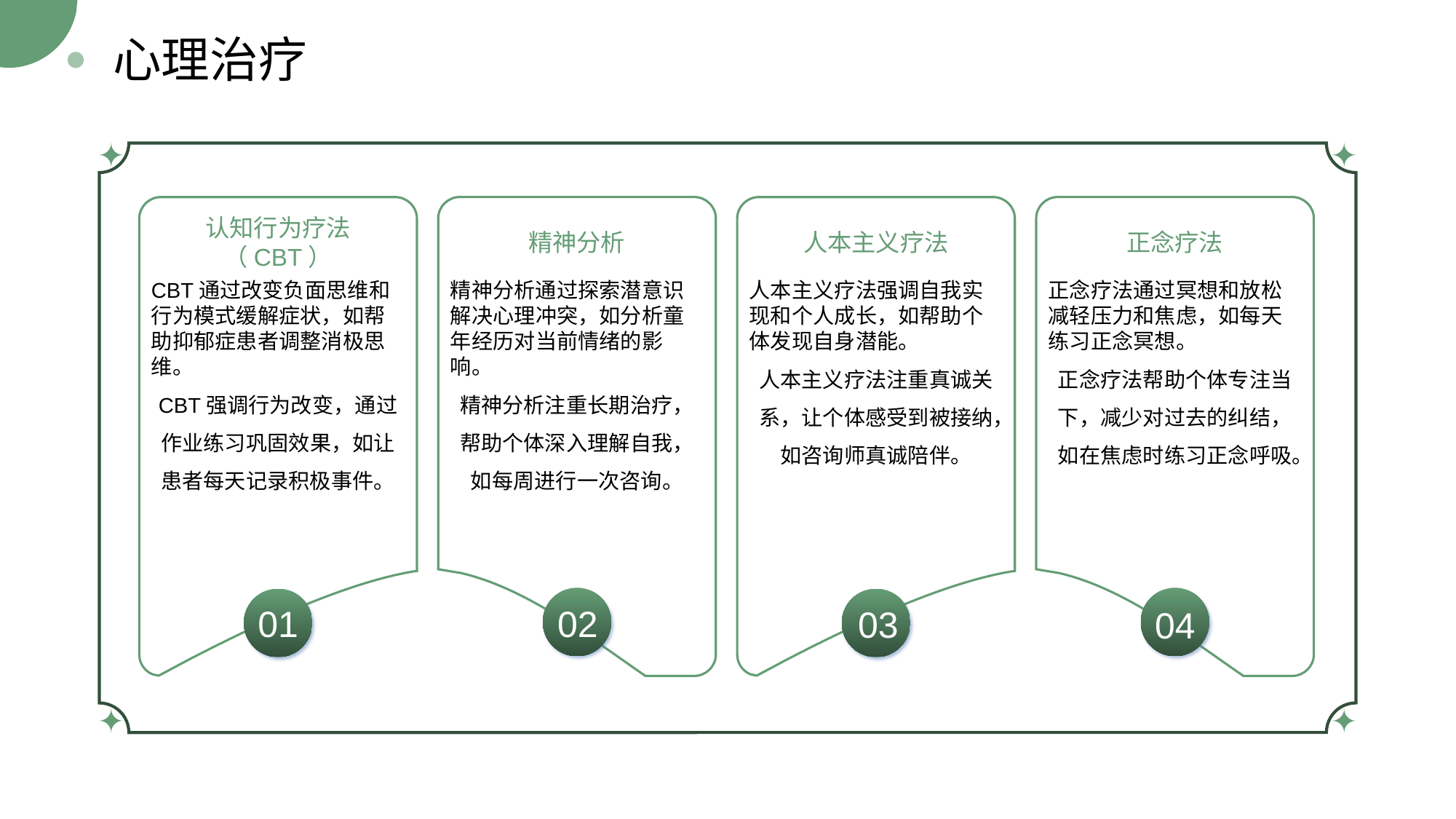

心理治疗

认知行为疗法（CBT）
精神分析
人本主义疗法
正念疗法
CBT通过改变负面思维和行为模式缓解症状，如帮助抑郁症患者调整消极思维。
CBT强调行为改变，通过作业练习巩固效果，如让患者每天记录积极事件。
精神分析通过探索潜意识解决心理冲突，如分析童年经历对当前情绪的影响。
精神分析注重长期治疗，帮助个体深入理解自我，如每周进行一次咨询。
人本主义疗法强调自我实现和个人成长，如帮助个体发现自身潜能。
人本主义疗法注重真诚关系，让个体感受到被接纳，如咨询师真诚陪伴。
正念疗法通过冥想和放松减轻压力和焦虑，如每天练习正念冥想。
正念疗法帮助个体专注当下，减少对过去的纠结，如在焦虑时练习正念呼吸。

01
02
03
04